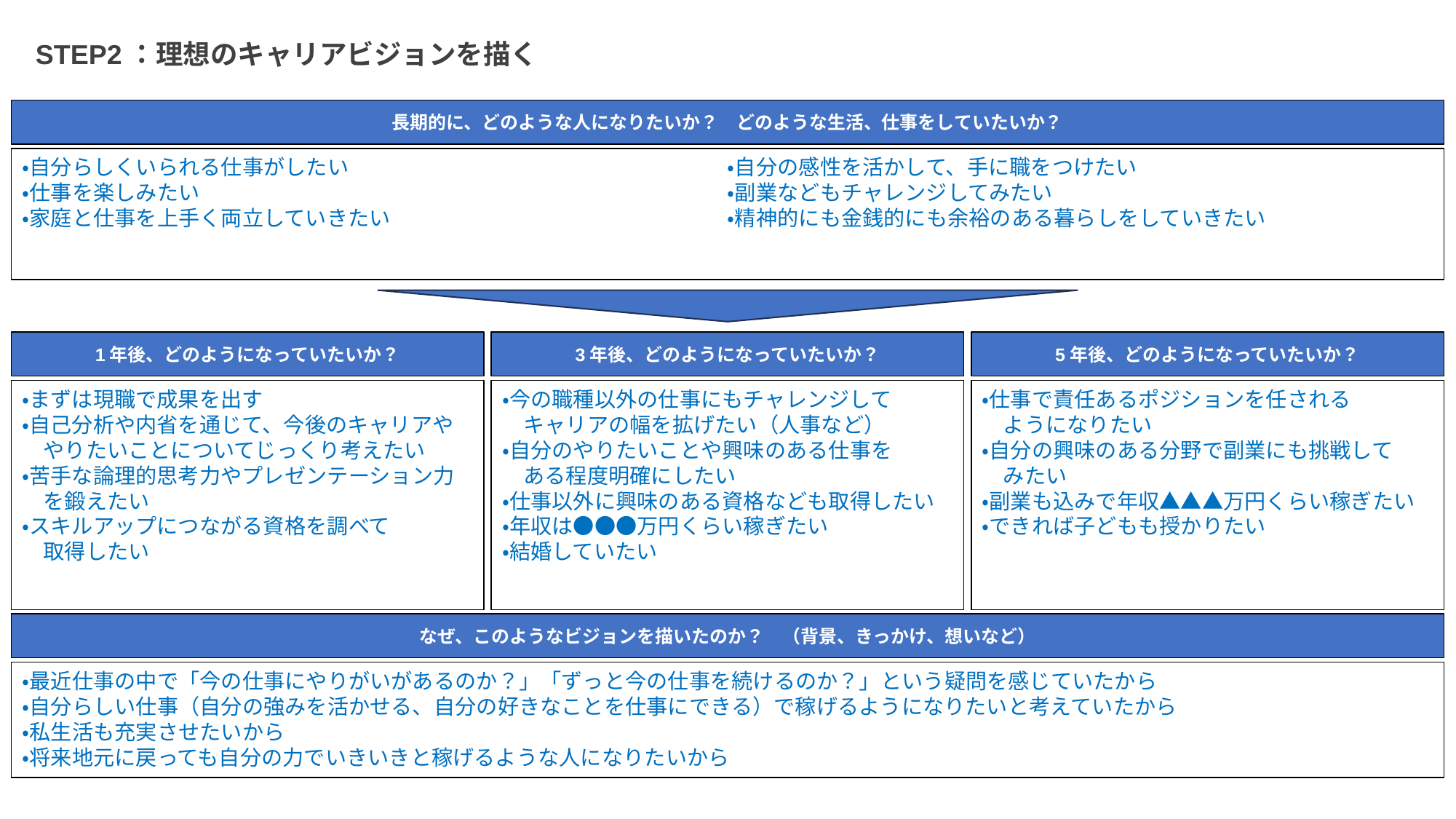

STEP2：理想のキャリアビジョンを描く
長期的に、どのような人になりたいか？　どのような生活、仕事をしていたいか？
・自分らしくいられる仕事がしたい
・仕事を楽しみたい
・家庭と仕事を上手く両立していきたい

・自分の感性を活かして、手に職をつけたい
・副業などもチャレンジしてみたい
・精神的にも金銭的にも余裕のある暮らしをしていきたい

1年後、どのようになっていたいか？
3年後、どのようになっていたいか？
5年後、どのようになっていたいか？
・まずは現職で成果を出す
・自己分析や内省を通じて、今後のキャリアや
　やりたいことについてじっくり考えたい
・苦手な論理的思考力やプレゼンテーション力
　を鍛えたい
・スキルアップにつながる資格を調べて
　取得したい
・今の職種以外の仕事にもチャレンジして
　キャリアの幅を拡げたい（人事など）
・自分のやりたいことや興味のある仕事を
　ある程度明確にしたい
・仕事以外に興味のある資格なども取得したい
・年収は●●●万円くらい稼ぎたい
・結婚していたい

・仕事で責任あるポジションを任される
　ようになりたい
・自分の興味のある分野で副業にも挑戦して
　みたい
・副業も込みで年収▲▲▲万円くらい稼ぎたい
・できれば子どもも授かりたい
なぜ、このようなビジョンを描いたのか？　（背景、きっかけ、想いなど）
・最近仕事の中で「今の仕事にやりがいがあるのか？」「ずっと今の仕事を続けるのか？」という疑問を感じていたから
・自分らしい仕事（自分の強みを活かせる、自分の好きなことを仕事にできる）で稼げるようになりたいと考えていたから
・私生活も充実させたいから
・将来地元に戻っても自分の力でいきいきと稼げるような人になりたいから